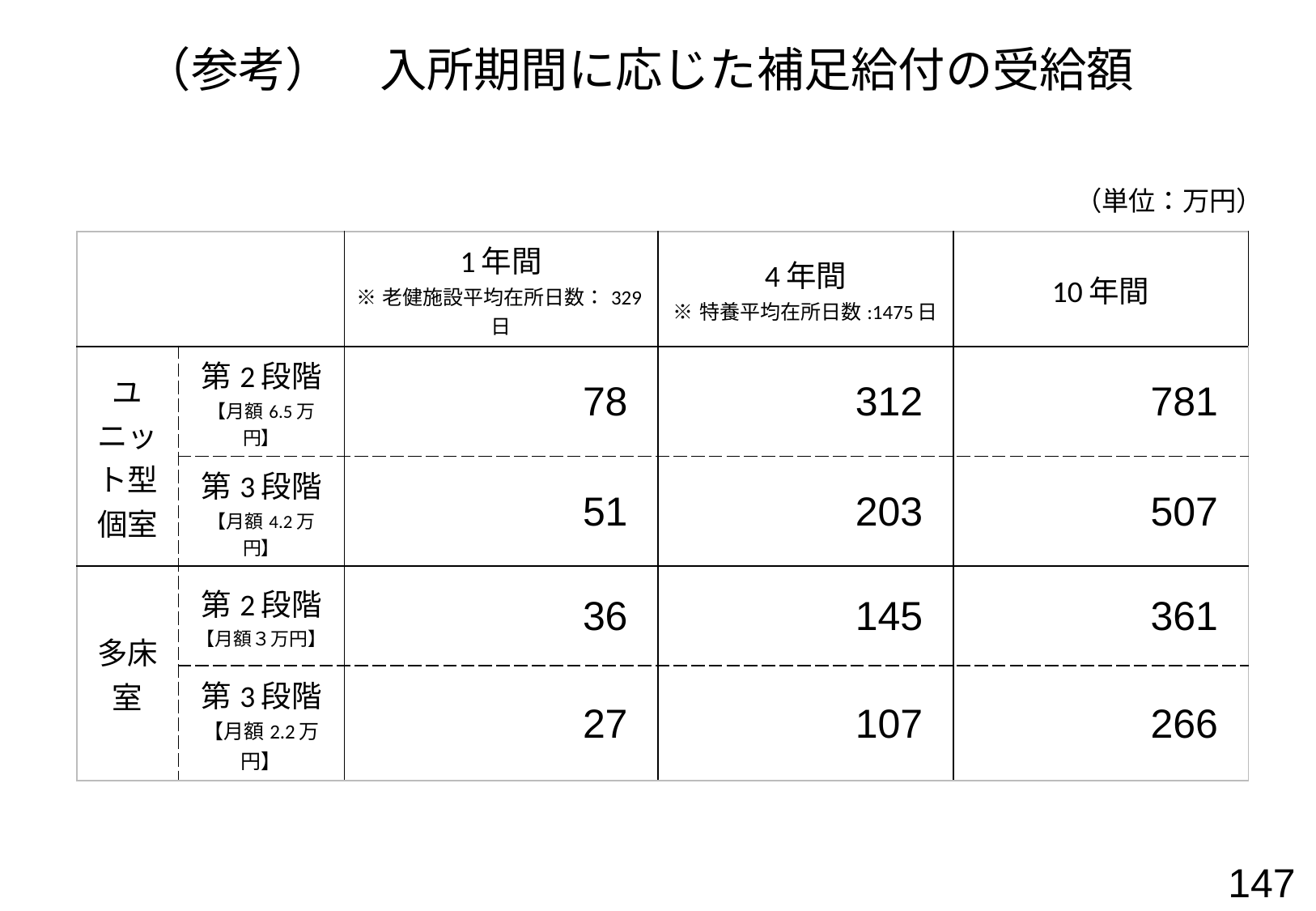

（参考）　入所期間に応じた補足給付の受給額
（単位：万円）
|  |  | 1年間 ※老健施設平均在所日数：329日 | 4年間 ※特養平均在所日数:1475日 | 10年間 |
| --- | --- | --- | --- | --- |
| ユニット型個室 | 第2段階 【月額6.5万円】 | 78 | 312 | 781 |
|  | 第3段階 【月額4.2万円】 | 51 | 203 | 507 |
| 多床室 | 第2段階 【月額３万円】 | 36 | 145 | 361 |
|  | 第3段階 【月額2.2万円】 | 27 | 107 | 266 |
147